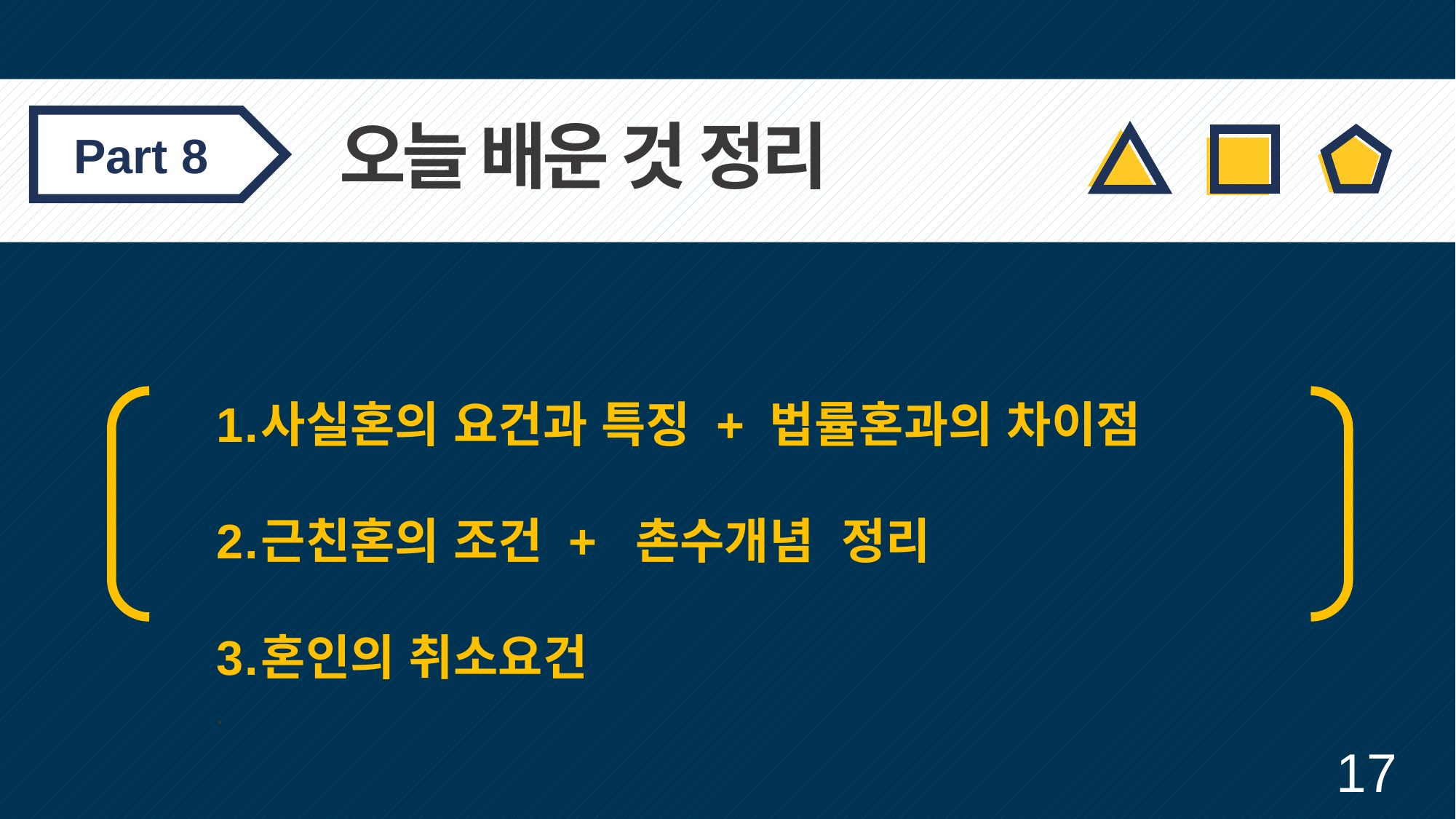

오늘 배운 것 정리

Part 8

사실혼의 요건과 특징 + 법률혼과의 차이점
근친혼의 조건 +  촌수개념  정리
혼인의 취소요건
.

17